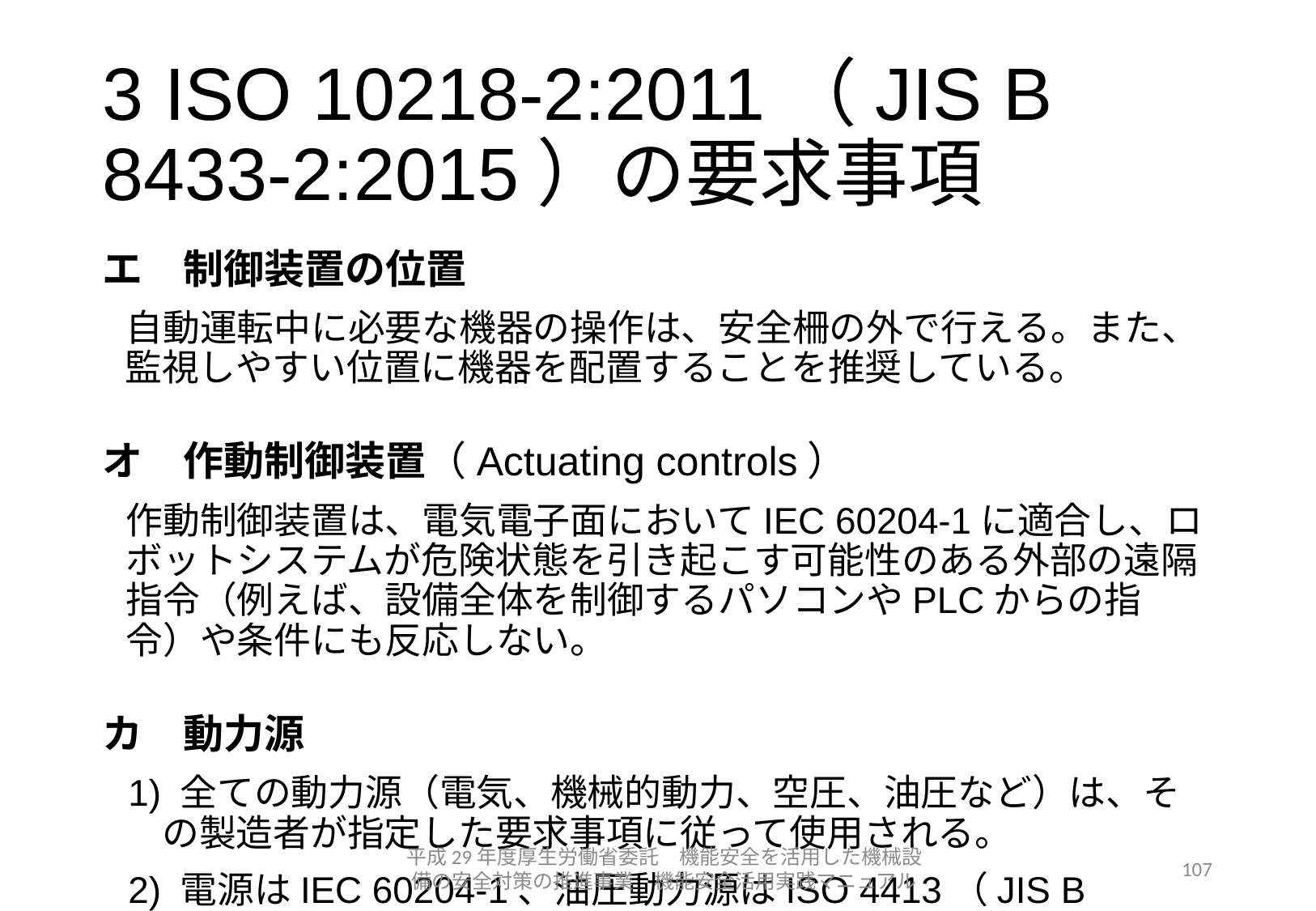

# 3 ISO 10218-2:2011（JIS B 8433-2:2015）の要求事項
エ　制御装置の位置
自動運転中に必要な機器の操作は、安全柵の外で行える。また、監視しやすい位置に機器を配置することを推奨している。

オ　作動制御装置（Actuating controls）
作動制御装置は、電気電子面においてIEC 60204-1に適合し、ロボットシステムが危険状態を引き起こす可能性のある外部の遠隔指令（例えば、設備全体を制御するパソコンやPLCからの指令）や条件にも反応しない。

カ　動力源
1) 全ての動力源（電気、機械的動力、空圧、油圧など）は、その製造者が指定した要求事項に従って使用される。
2) 電源はIEC 60204-1、油圧動力源はISO 4413（JIS B 8361）、空気圧動力源はISO 4414（JIS B 8370）に適合。

平成29年度厚生労働省委託　機能安全を活用した機械設備の安全対策の推進事業　機能安全活用実践マニュアル
107